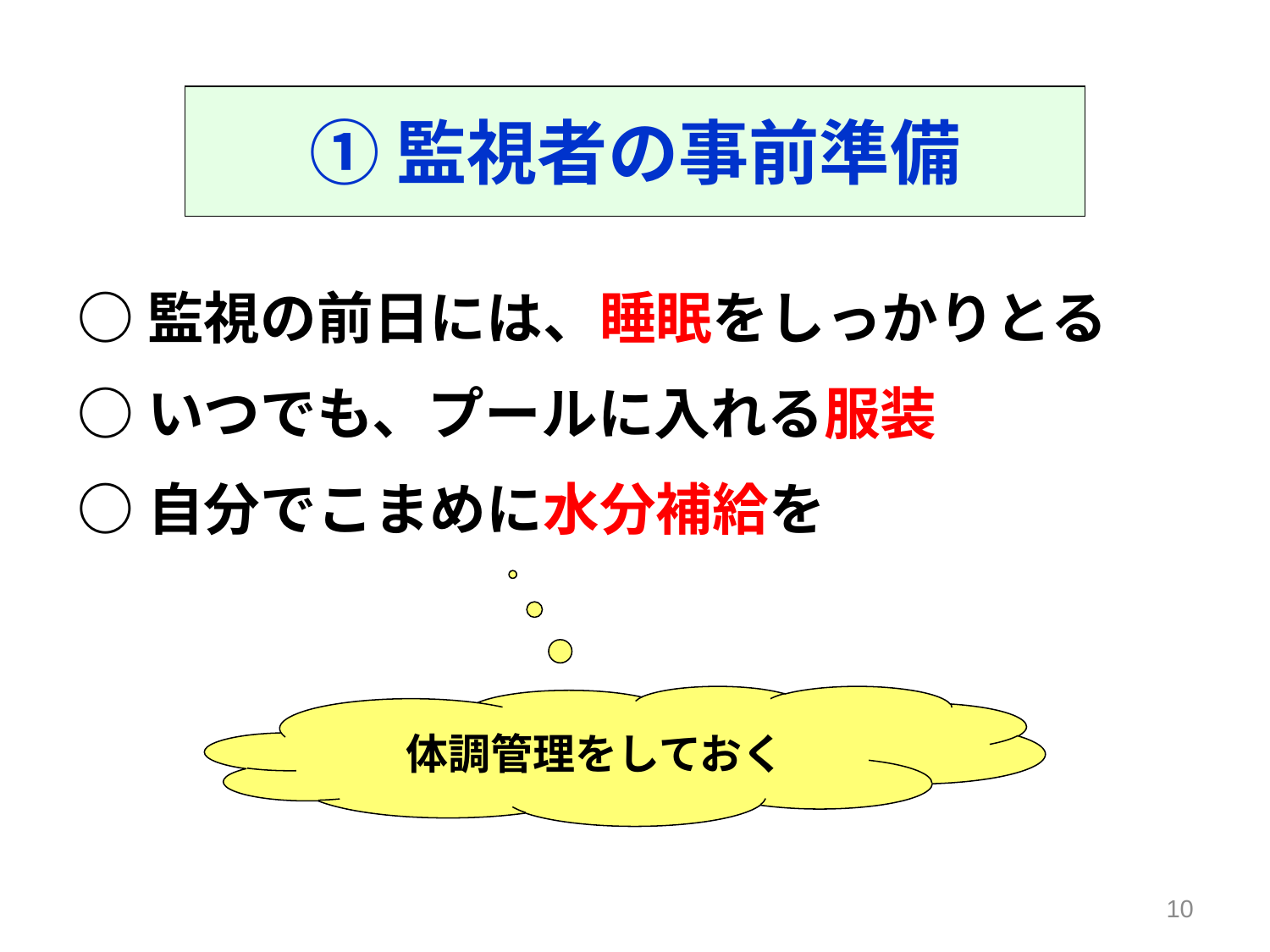

①監視者の事前準備
○監視の前日には、睡眠をしっかりとる
○いつでも、プールに入れる服装
○自分でこまめに水分補給を
体調管理をしておく
10